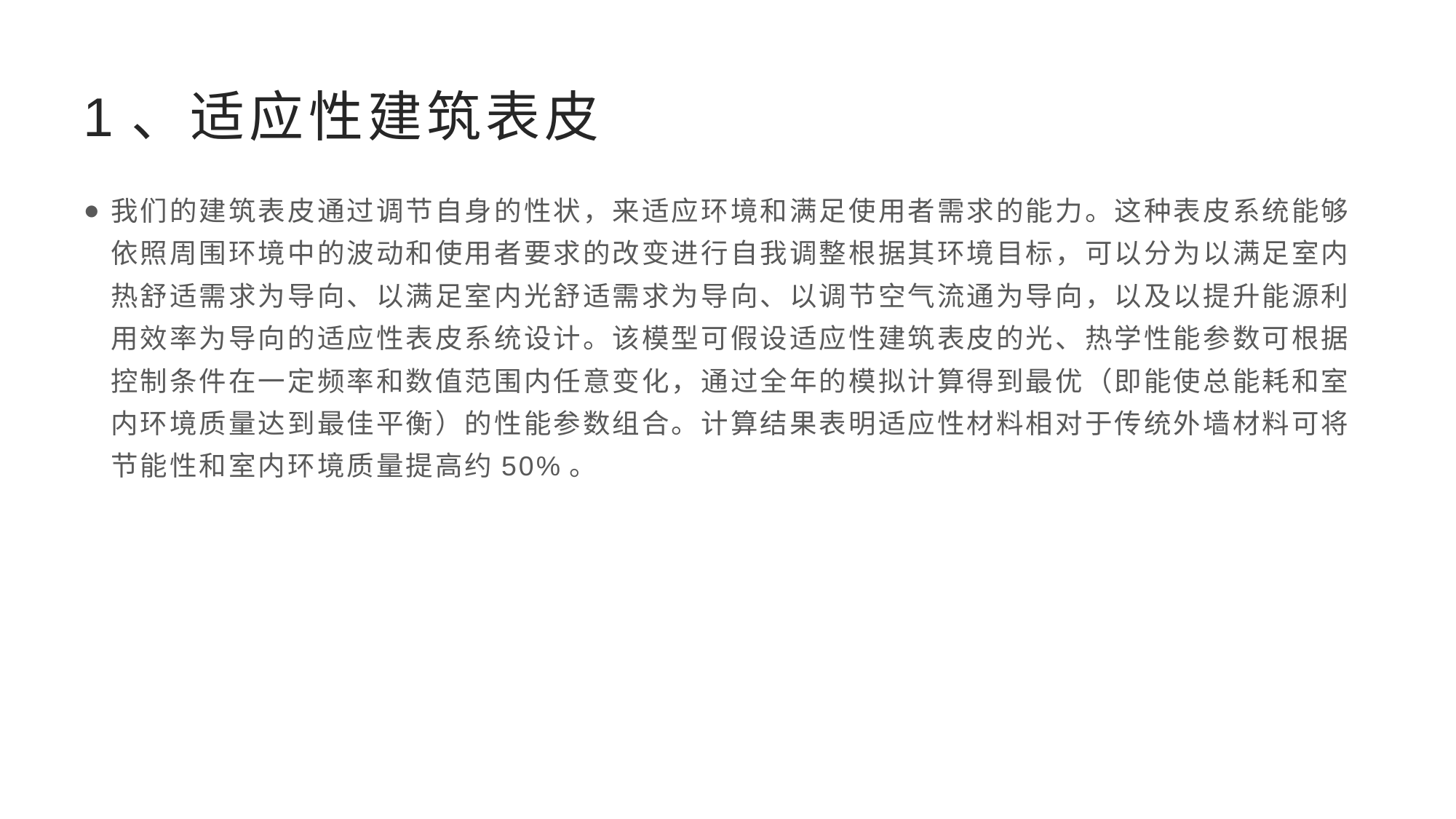

# 1、适应性建筑表皮
我们的建筑表皮通过调节自身的性状，来适应环境和满足使用者需求的能力。这种表皮系统能够依照周围环境中的波动和使用者要求的改变进行自我调整根据其环境目标，可以分为以满足室内热舒适需求为导向、以满足室内光舒适需求为导向、以调节空气流通为导向，以及以提升能源利用效率为导向的适应性表皮系统设计。该模型可假设适应性建筑表皮的光、热学性能参数可根据控制条件在一定频率和数值范围内任意变化，通过全年的模拟计算得到最优（即能使总能耗和室内环境质量达到最佳平衡）的性能参数组合。计算结果表明适应性材料相对于传统外墙材料可将节能性和室内环境质量提高约50%。